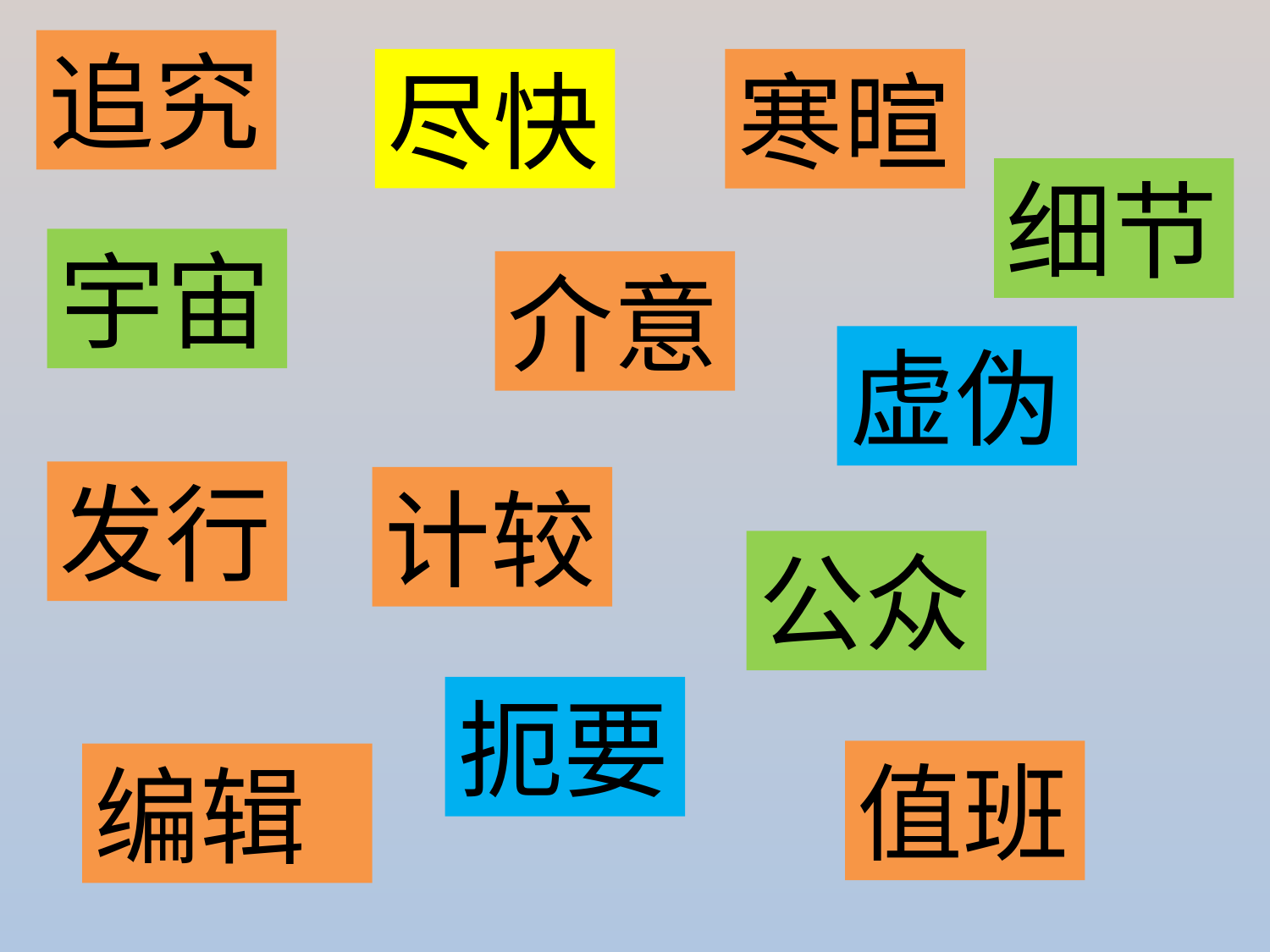

追究
尽快
寒暄
细节
宇宙
介意
虚伪
发行
计较
公众
扼要
值班
编辑